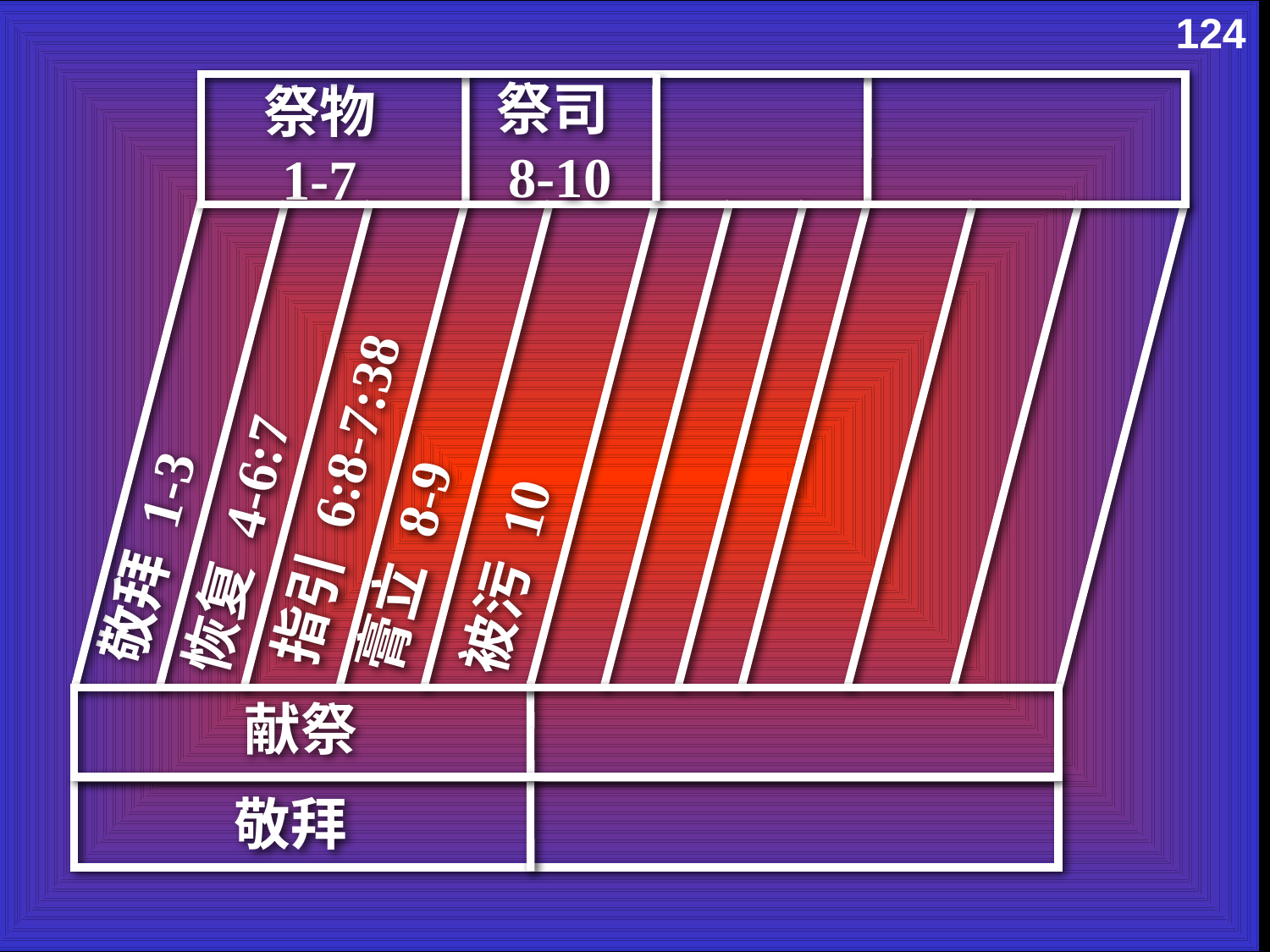

Leviticus 8-10 Chart

124
祭司  8-10
祭物 1-7

指引 6:8-7:38
敬拜 1-3
恢复 4-6:7
被污 10
膏立 8-9

献祭

敬拜